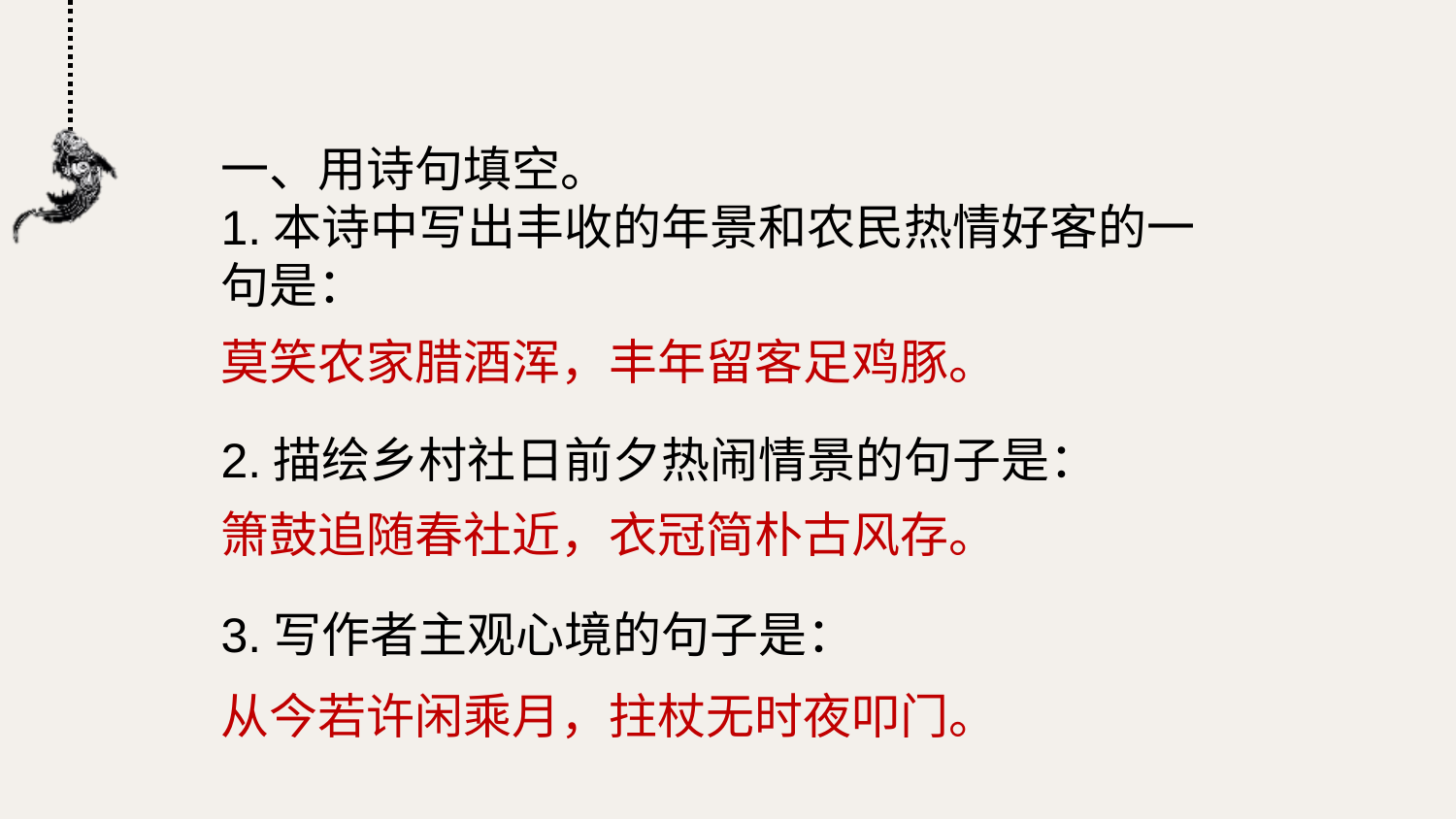

一、用诗句填空。
1.本诗中写出丰收的年景和农民热情好客的一句是：

2.描绘乡村社日前夕热闹情景的句子是：

3.写作者主观心境的句子是：

莫笑农家腊酒浑，丰年留客足鸡豚。
箫鼓追随春社近，衣冠简朴古风存。
从今若许闲乘月，拄杖无时夜叩门。